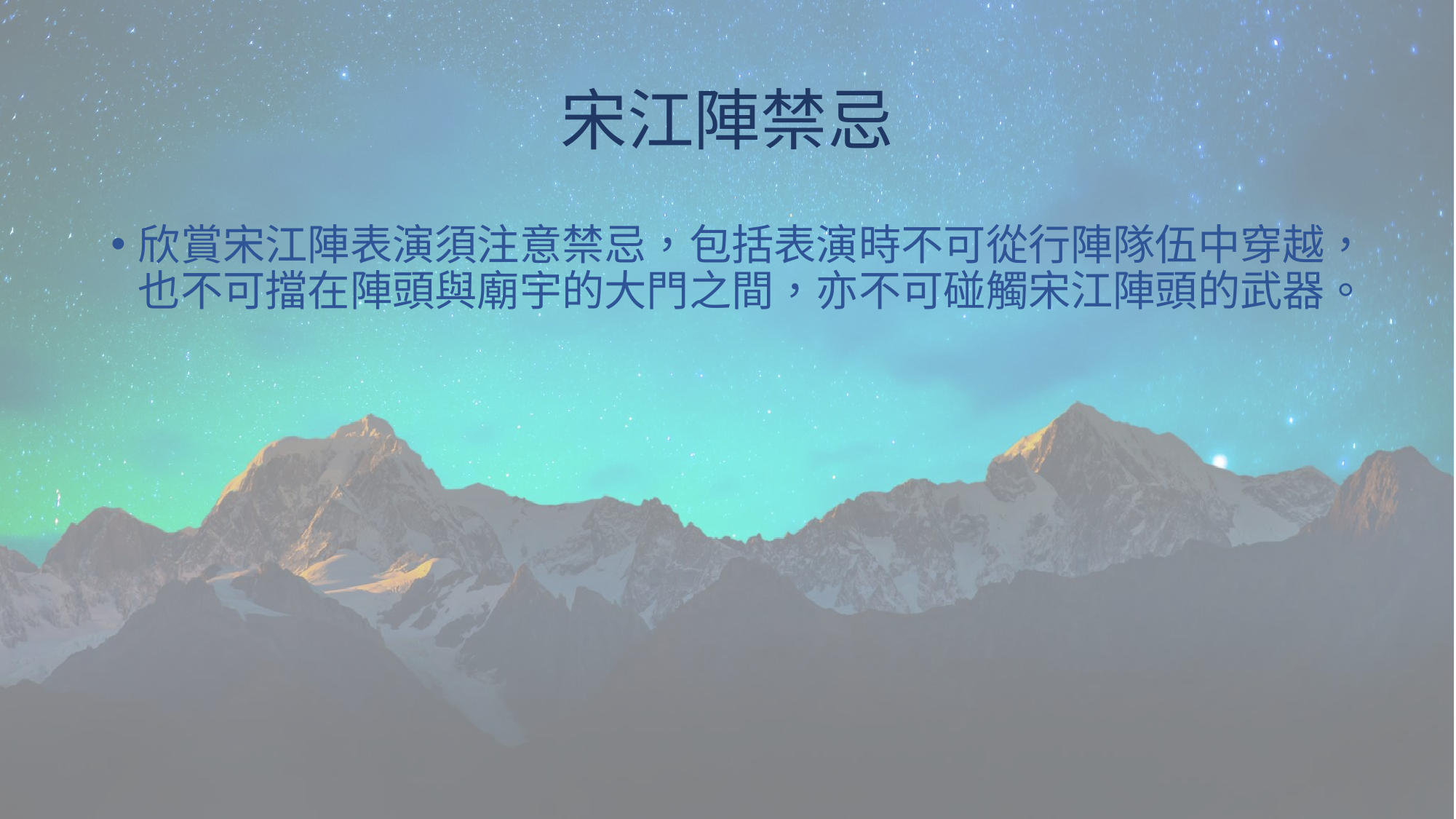

# 宋江陣禁忌
欣賞宋江陣表演須注意禁忌，包括表演時不可從行陣隊伍中穿越，也不可擋在陣頭與廟宇的大門之間，亦不可碰觸宋江陣頭的武器。